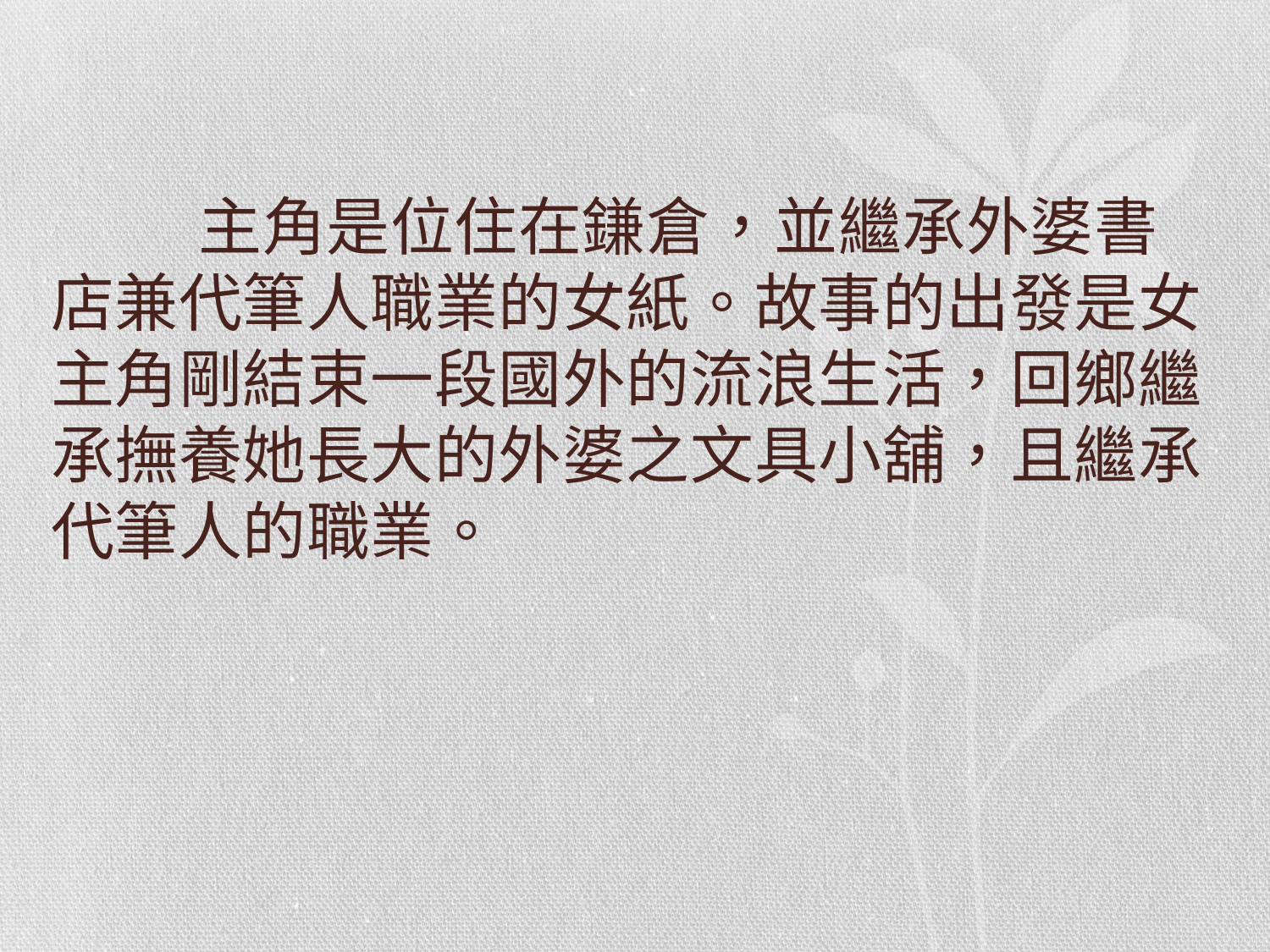

#
         主角是位住在鎌倉，並繼承外婆書店兼代筆人職業的女紙。故事的出發是女主角剛結束一段國外的流浪生活，回鄉繼承撫養她長大的外婆之文具小舖，且繼承代筆人的職業。